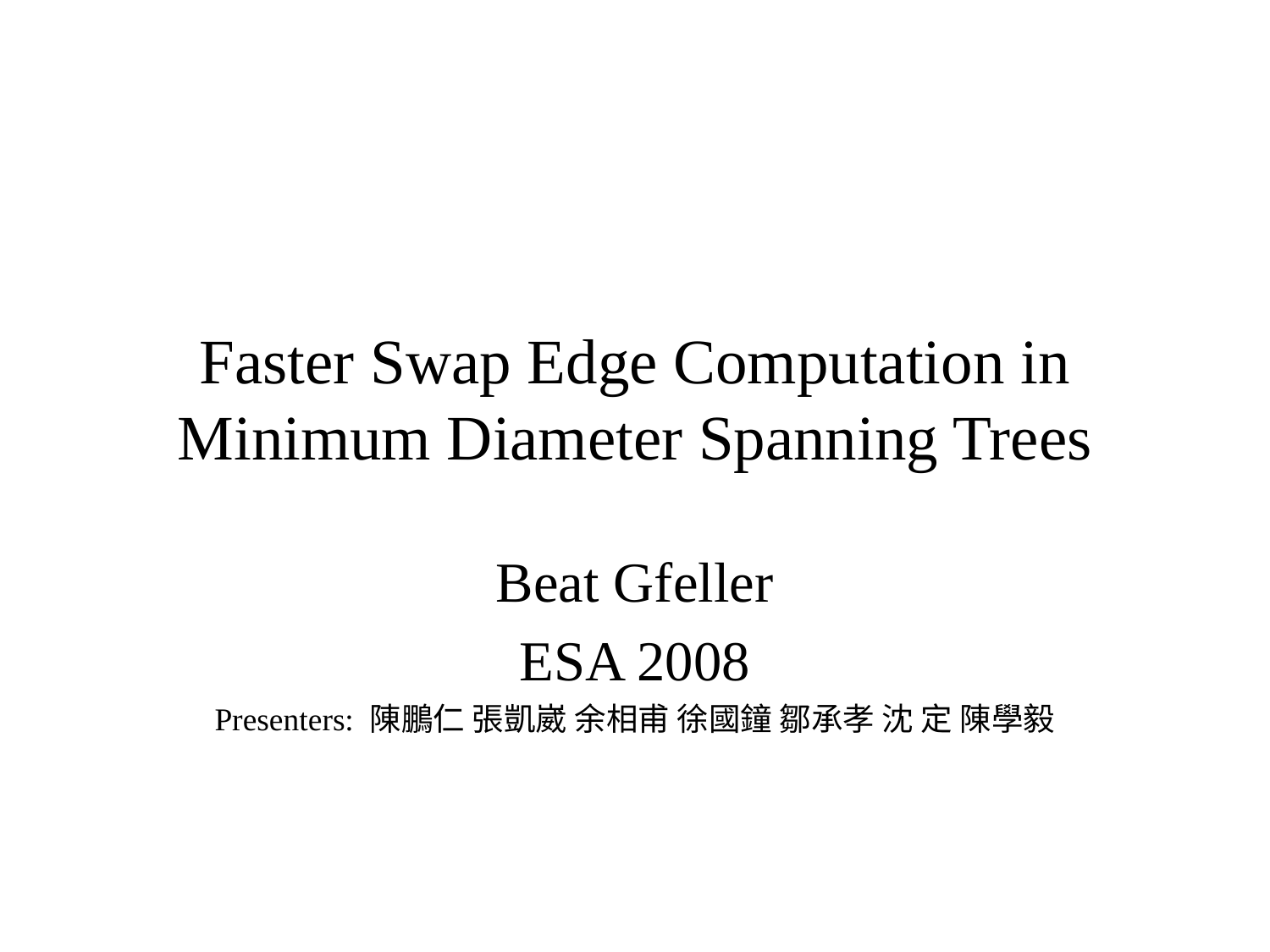

# Faster Swap Edge Computation in Minimum Diameter Spanning Trees
Beat Gfeller
ESA 2008
Presenters: 陳鵬仁 張凱崴 余相甫 徐國鐘 鄒承孝 沈 定 陳學毅